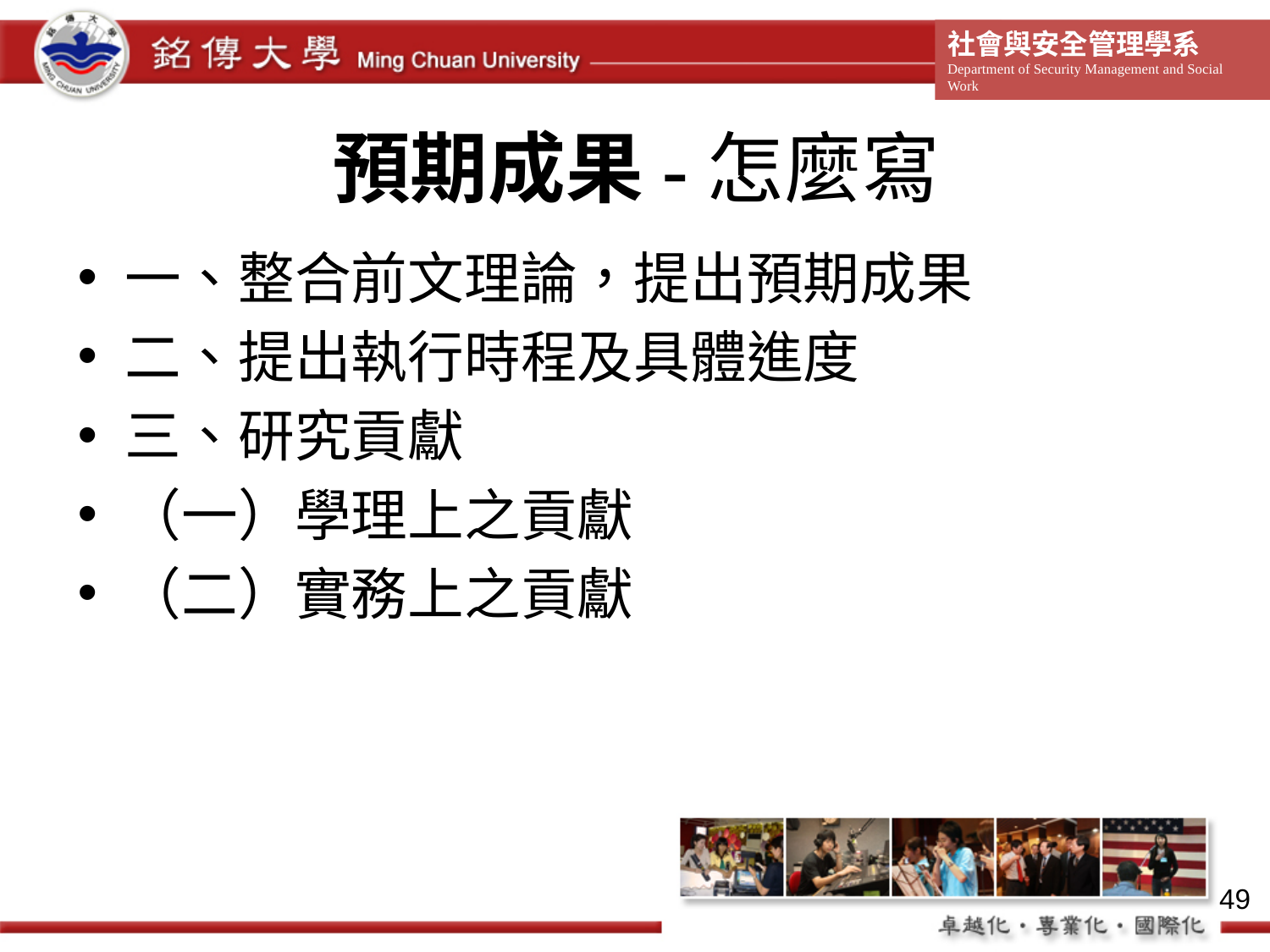

# 預期成果-怎麼寫
一、整合前文理論，提出預期成果
二、提出執行時程及具體進度
三、研究貢獻
（一）學理上之貢獻
（二）實務上之貢獻
49